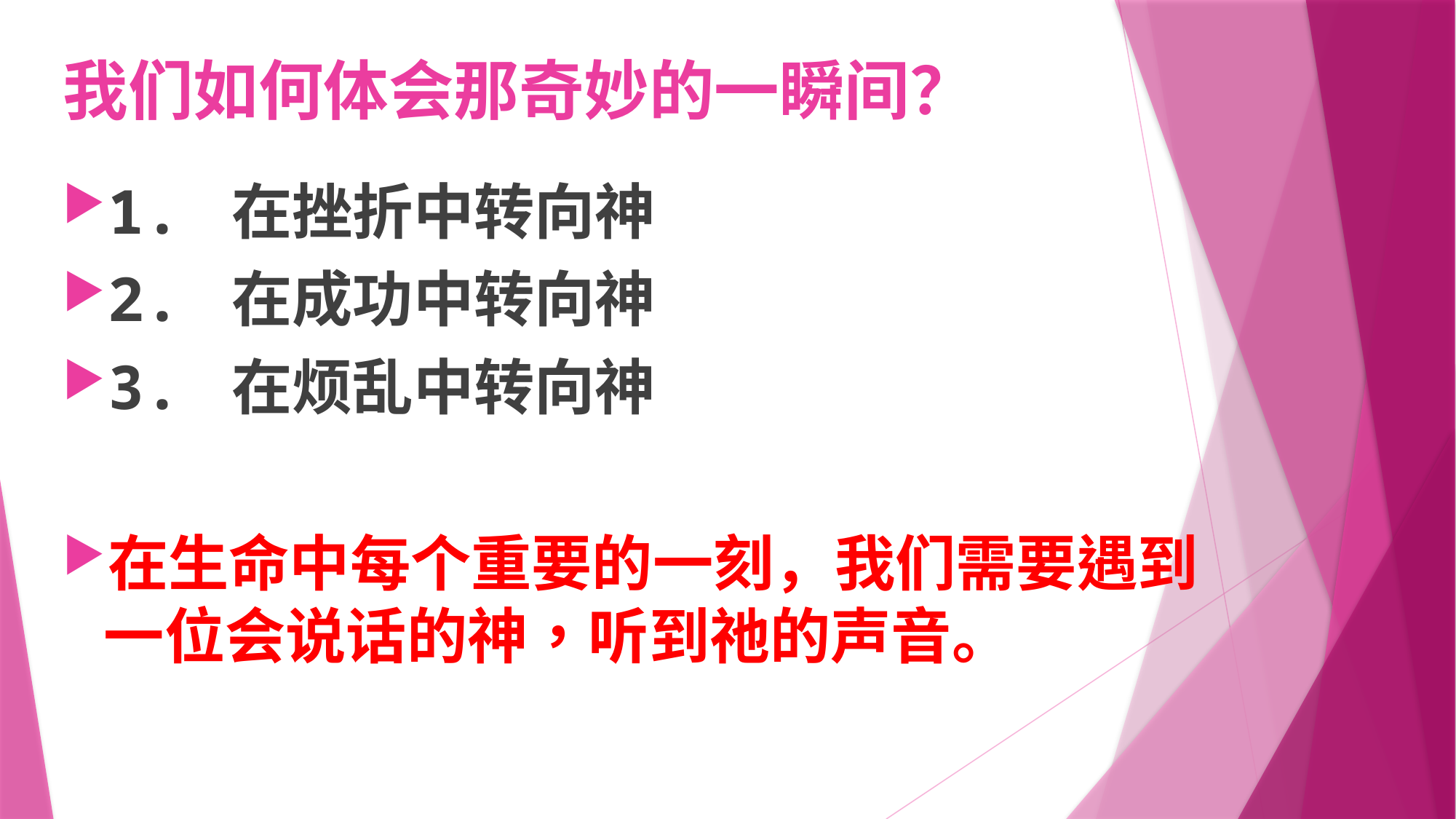

# 我们如何体会那奇妙的一瞬间？
1. 在挫折中转向神
2. 在成功中转向神
3. 在烦乱中转向神

在生命中每个重要的一刻，我们需要遇到一位会说话的神，听到祂的声音。